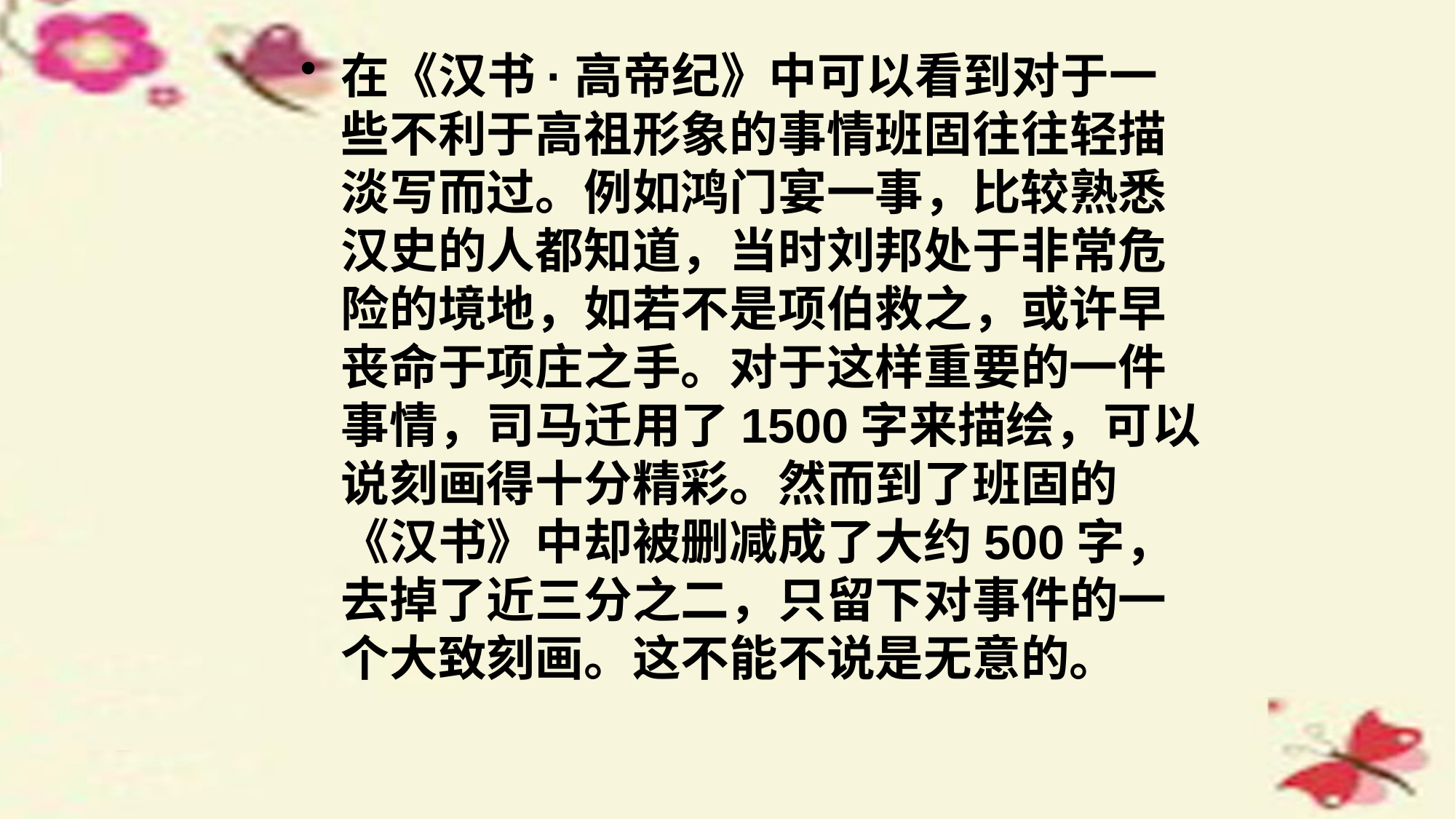

在《汉书·高帝纪》中可以看到对于一些不利于高祖形象的事情班固往往轻描淡写而过。例如鸿门宴一事，比较熟悉汉史的人都知道，当时刘邦处于非常危险的境地，如若不是项伯救之，或许早丧命于项庄之手。对于这样重要的一件事情，司马迁用了1500字来描绘，可以说刻画得十分精彩。然而到了班固的《汉书》中却被删减成了大约500字，去掉了近三分之二，只留下对事件的一个大致刻画。这不能不说是无意的。